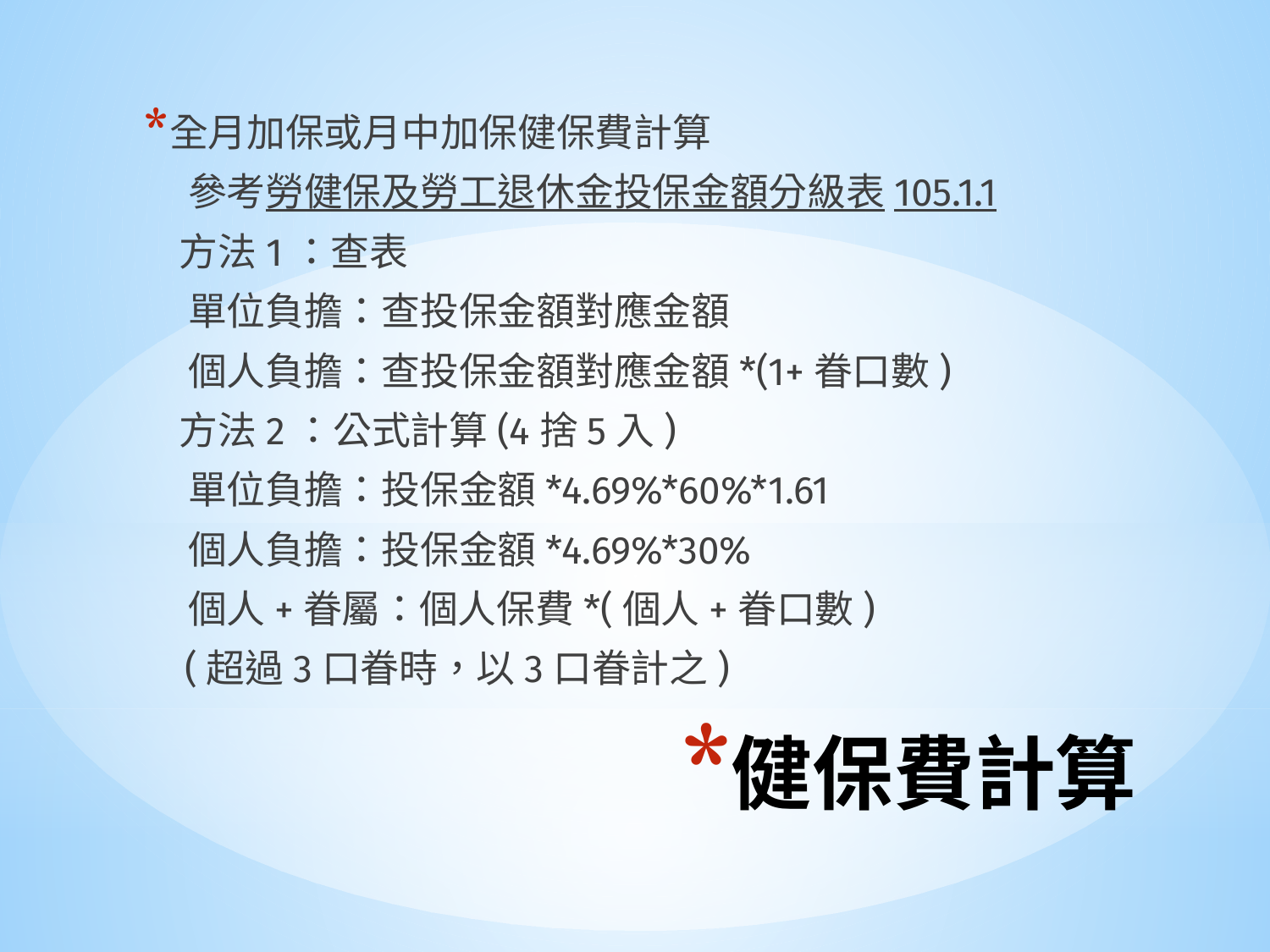

全月加保或月中加保健保費計算
    參考勞健保及勞工退休金投保金額分級表105.1.1
   方法1：查表
    單位負擔：查投保金額對應金額
    個人負擔：查投保金額對應金額*(1+眷口數)
   方法2：公式計算(4捨5入)
    單位負擔：投保金額*4.69%*60%*1.61
    個人負擔：投保金額*4.69%*30%
    個人+眷屬：個人保費*(個人+眷口數)
    (超過3口眷時，以3口眷計之)

# 健保費計算